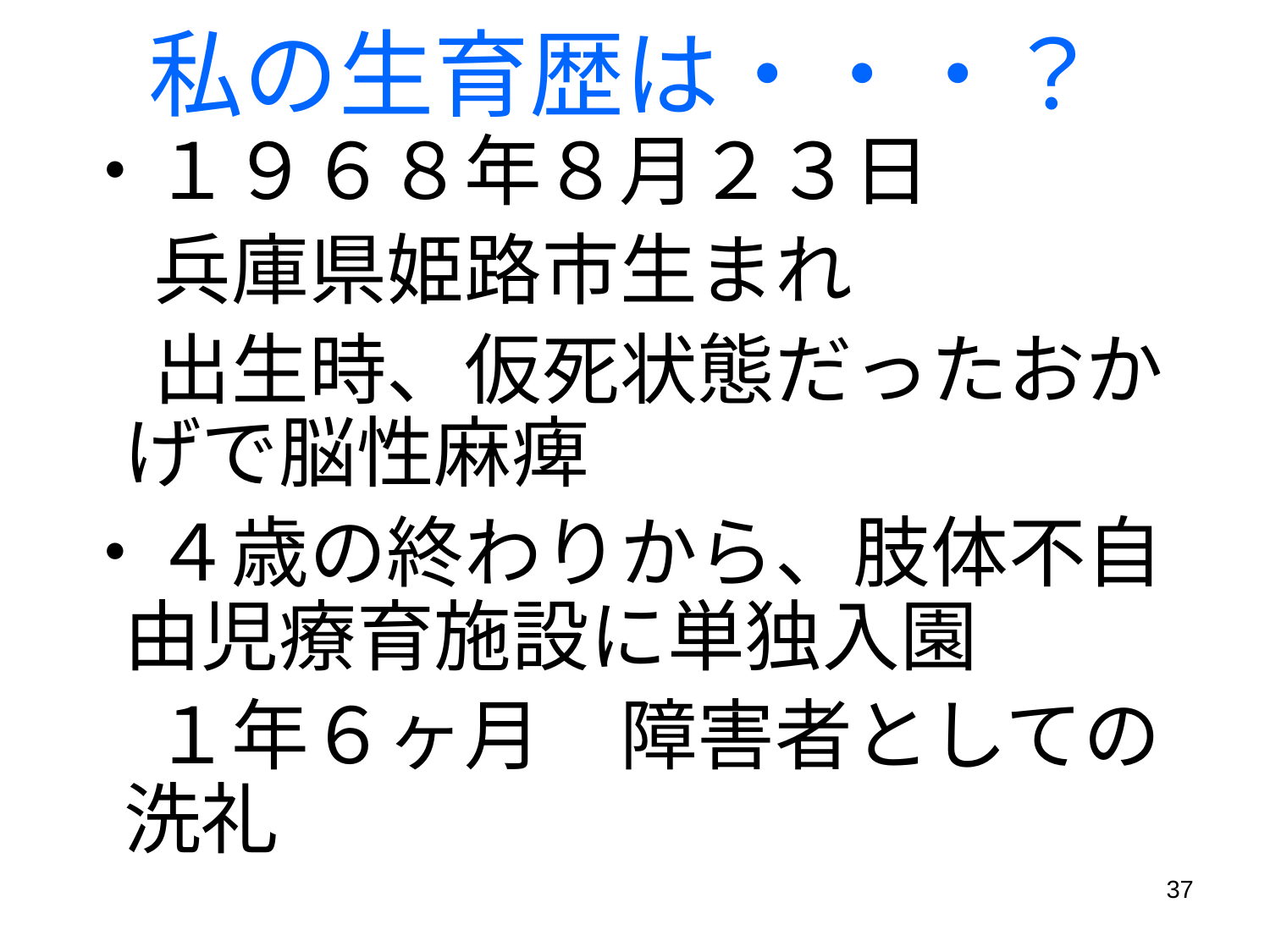

# 私の生育歴は・・・？
・１９６８年８月２３日
　兵庫県姫路市生まれ
　出生時、仮死状態だったおかげで脳性麻痺
・４歳の終わりから、肢体不自由児療育施設に単独入園
　１年６ヶ月　障害者としての洗礼
37